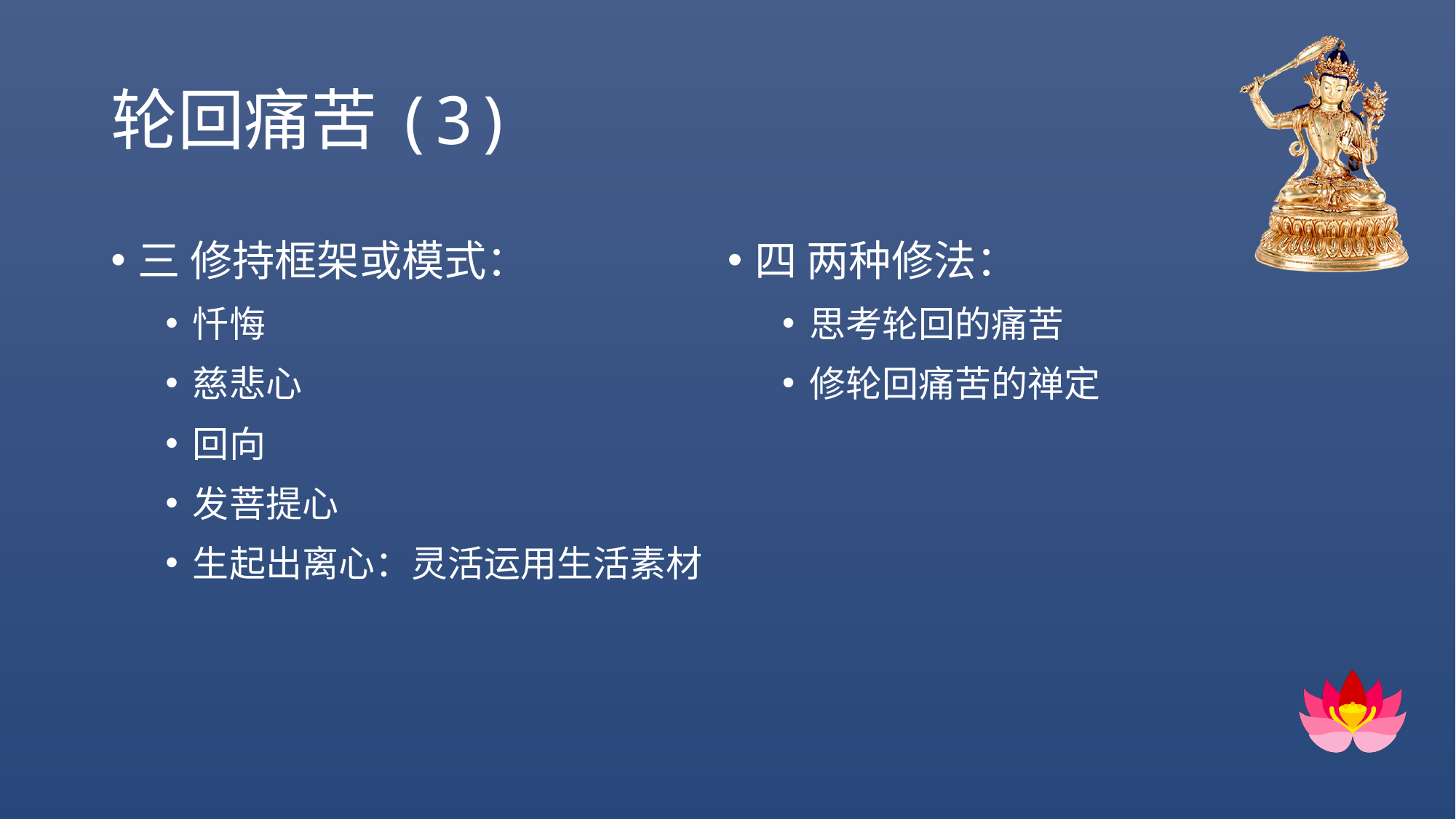

# 轮回痛苦(3)
三 修持框架或模式：
忏悔
慈悲心
回向
发菩提心
生起出离心：灵活运用生活素材

四 两种修法：
思考轮回的痛苦
修轮回痛苦的禅定